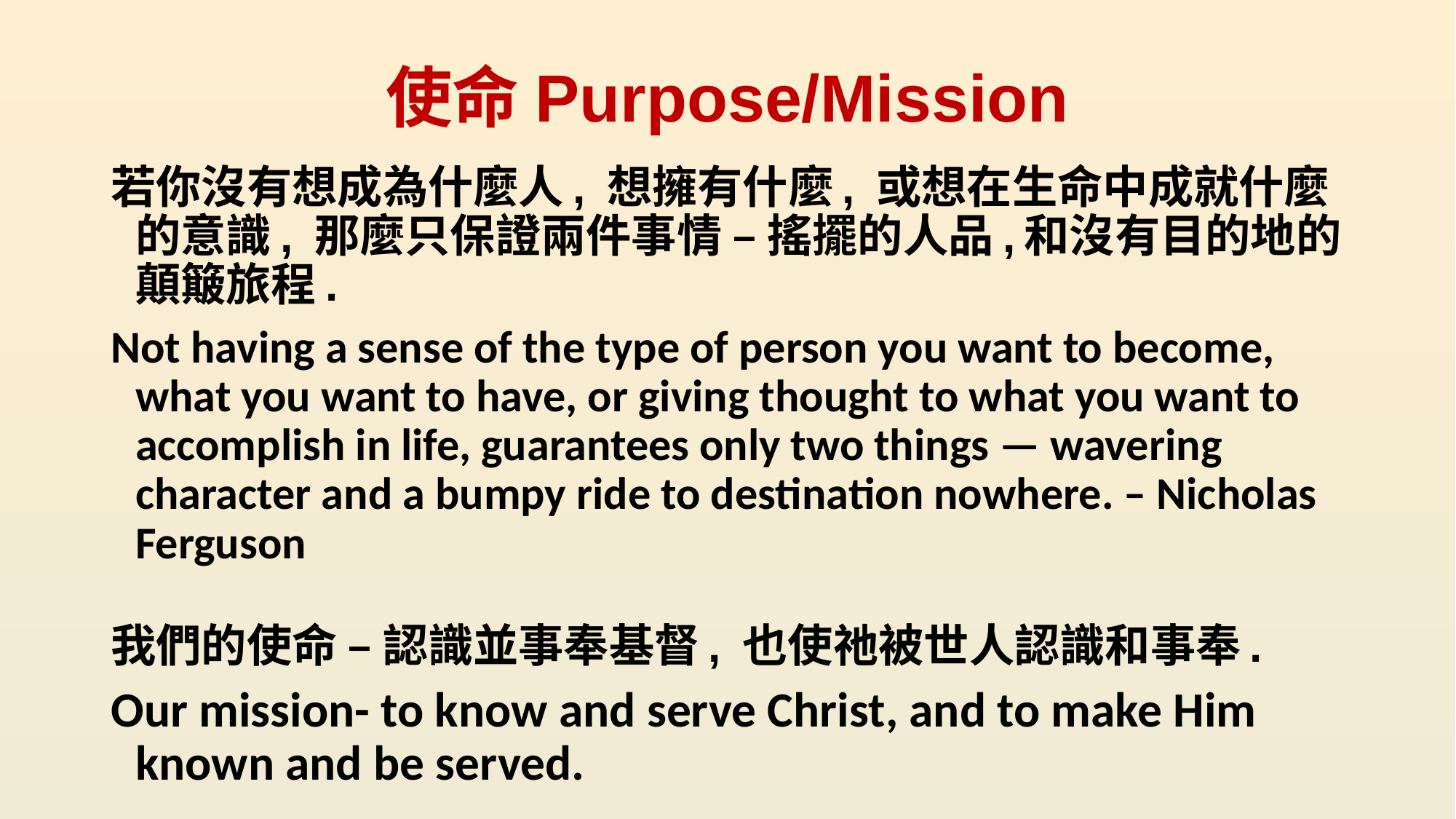

# 使命Purpose/Mission
若你沒有想成為什麼人, 想擁有什麼, 或想在生命中成就什麼的意識, 那麼只保證兩件事情 – 搖擺的人品,和沒有目的地的顛簸旅程.
Not having a sense of the type of person you want to become, what you want to have, or giving thought to what you want to accomplish in life, guarantees only two things — wavering character and a bumpy ride to destination nowhere. – Nicholas Ferguson

我們的使命 – 認識並事奉基督, 也使祂被世人認識和事奉.
Our mission- to know and serve Christ, and to make Him known and be served.